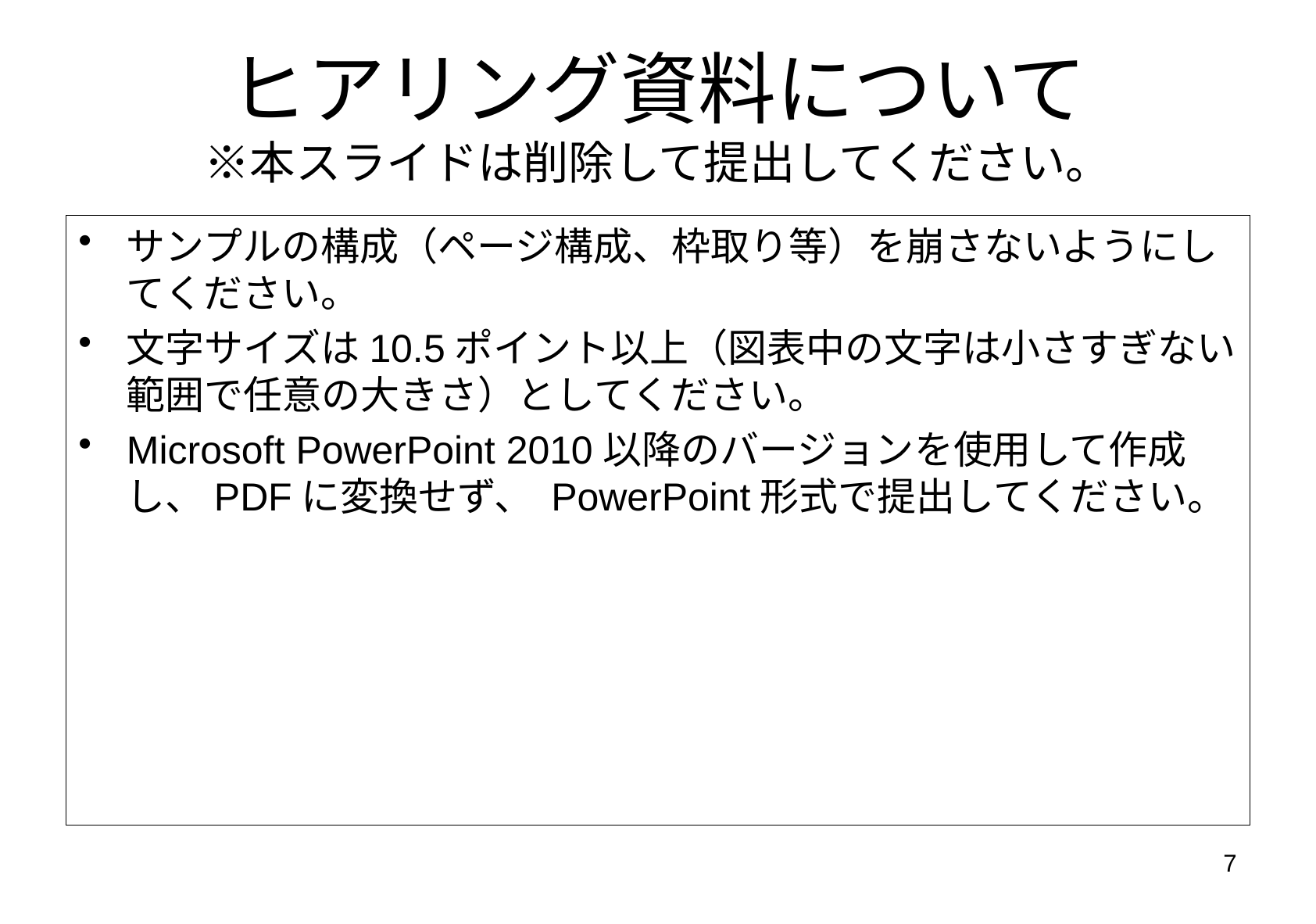

# ヒアリング資料について ※本スライドは削除して提出してください。
サンプルの構成（ページ構成、枠取り等）を崩さないようにしてください。
文字サイズは10.5ポイント以上（図表中の文字は小さすぎない範囲で任意の大きさ）としてください。
Microsoft PowerPoint 2010以降のバージョンを使用して作成し、PDFに変換せず、 PowerPoint形式で提出してください。
7